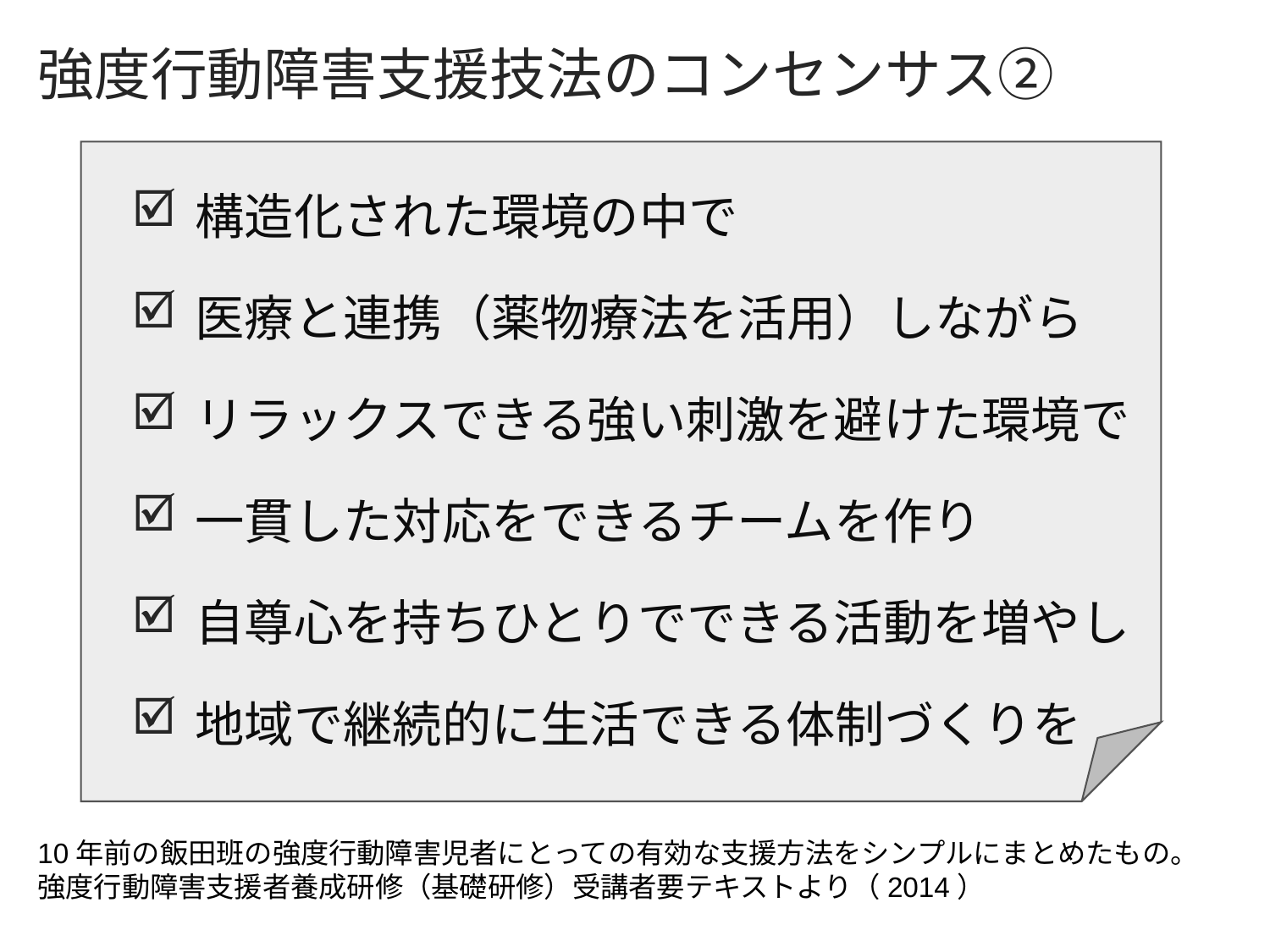

# 強度行動障害支援技法のコンセンサス②

構造化された環境の中で
医療と連携（薬物療法を活用）しながら
リラックスできる強い刺激を避けた環境で
一貫した対応をできるチームを作り
自尊心を持ちひとりでできる活動を増やし
地域で継続的に生活できる体制づくりを
10年前の飯田班の強度行動障害児者にとっての有効な支援方法をシンプルにまとめたもの。
強度行動障害支援者養成研修（基礎研修）受講者要テキストより（2014）